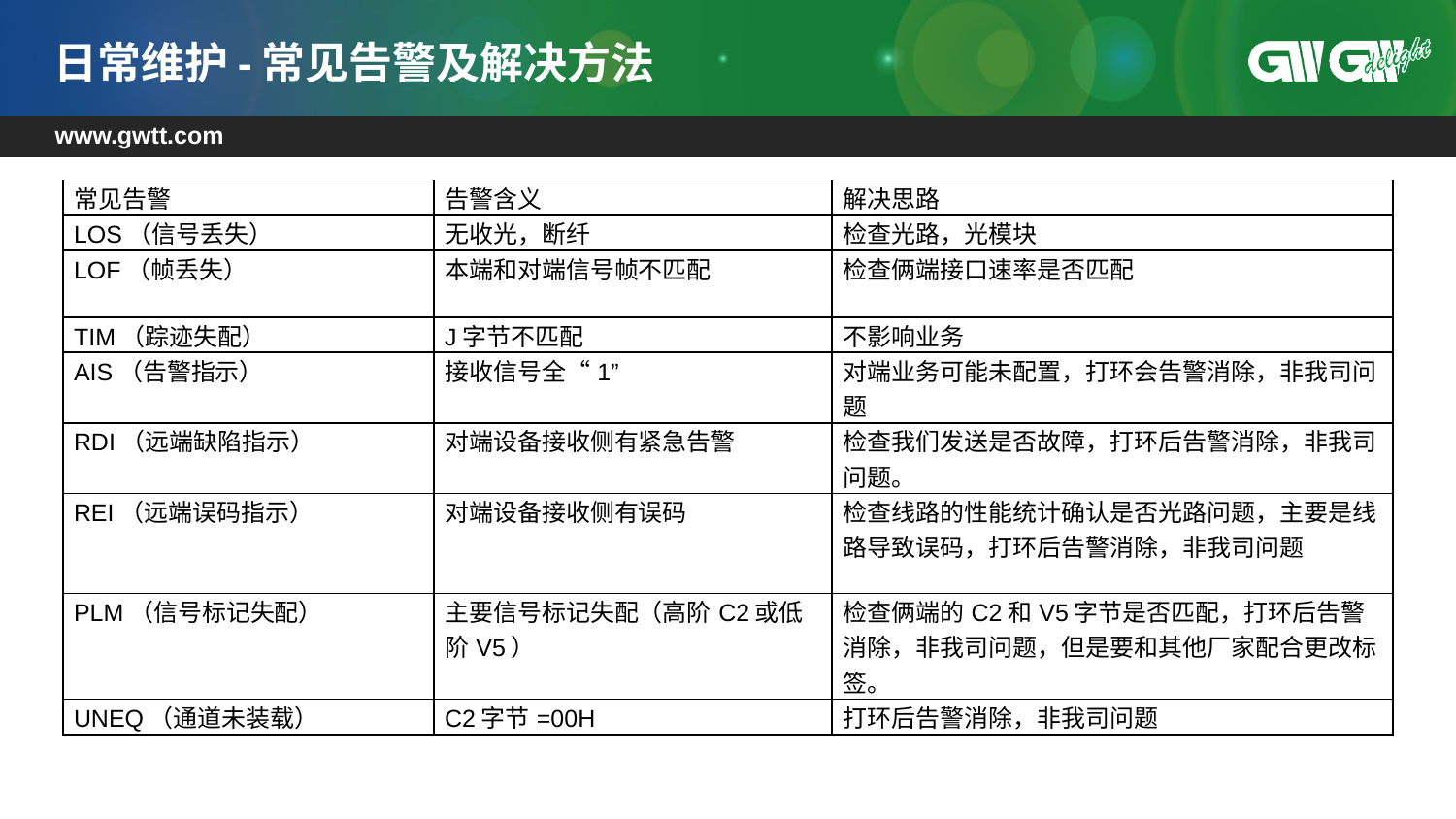

# 日常维护-常见告警及解决方法
| 常见告警 | 告警含义 | 解决思路 |
| --- | --- | --- |
| LOS（信号丢失） | 无收光，断纤 | 检查光路，光模块 |
| LOF（帧丢失） | 本端和对端信号帧不匹配 | 检查俩端接口速率是否匹配 |
| TIM（踪迹失配） | J字节不匹配 | 不影响业务 |
| AIS（告警指示） | 接收信号全“1” | 对端业务可能未配置，打环会告警消除，非我司问题 |
| RDI（远端缺陷指示） | 对端设备接收侧有紧急告警 | 检查我们发送是否故障，打环后告警消除，非我司问题。 |
| REI（远端误码指示） | 对端设备接收侧有误码 | 检查线路的性能统计确认是否光路问题，主要是线路导致误码，打环后告警消除，非我司问题 |
| PLM（信号标记失配） | 主要信号标记失配（高阶C2或低阶V5） | 检查俩端的C2和V5字节是否匹配，打环后告警消除，非我司问题，但是要和其他厂家配合更改标签。 |
| UNEQ（通道未装载） | C2字节=00H | 打环后告警消除，非我司问题 |